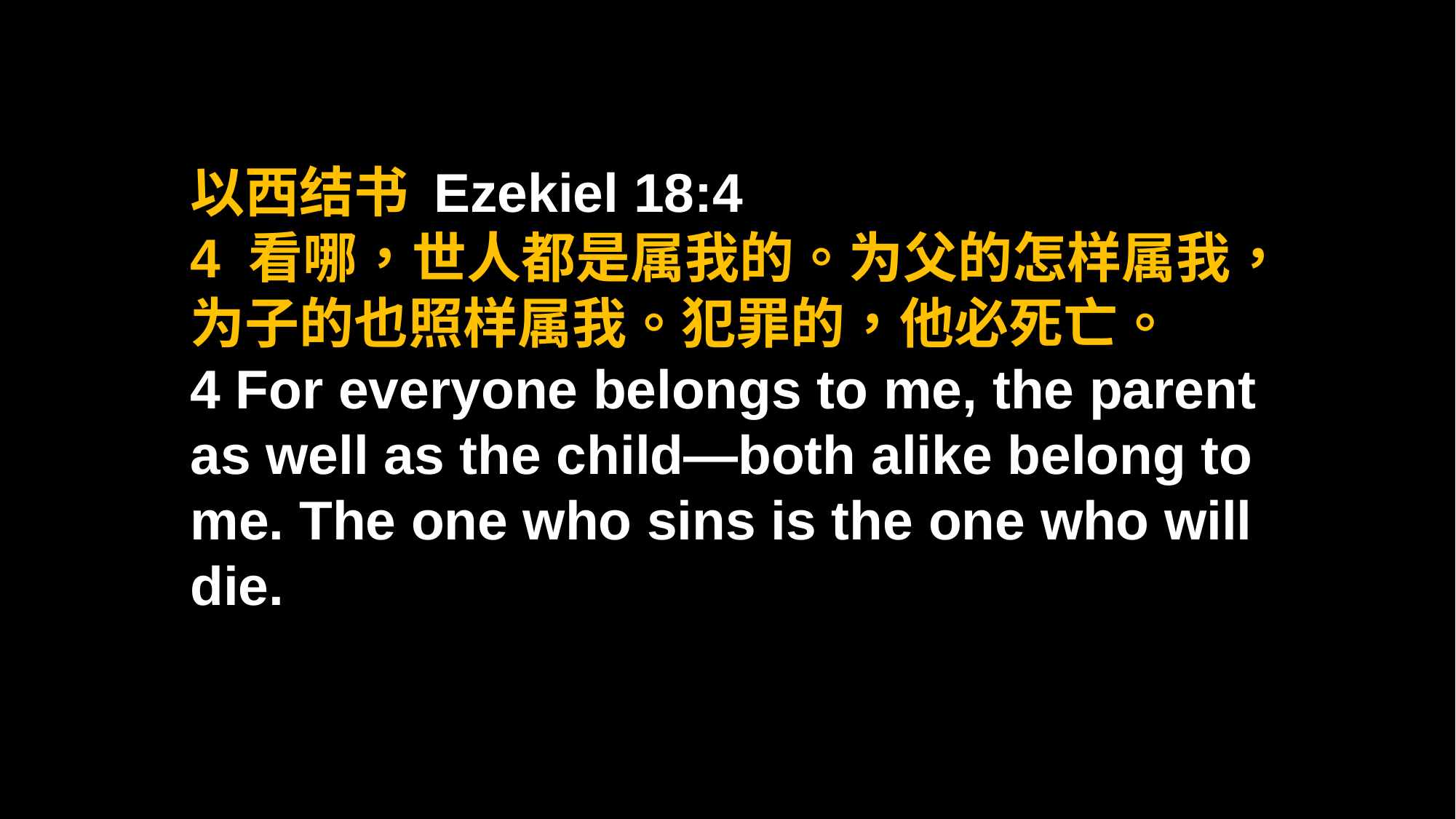

以西结书 Ezekiel 18:4
4 看哪，世人都是属我的。为父的怎样属我，为子的也照样属我。犯罪的，他必死亡。
4 For everyone belongs to me, the parent as well as the child—both alike belong to me. The one who sins is the one who will die.